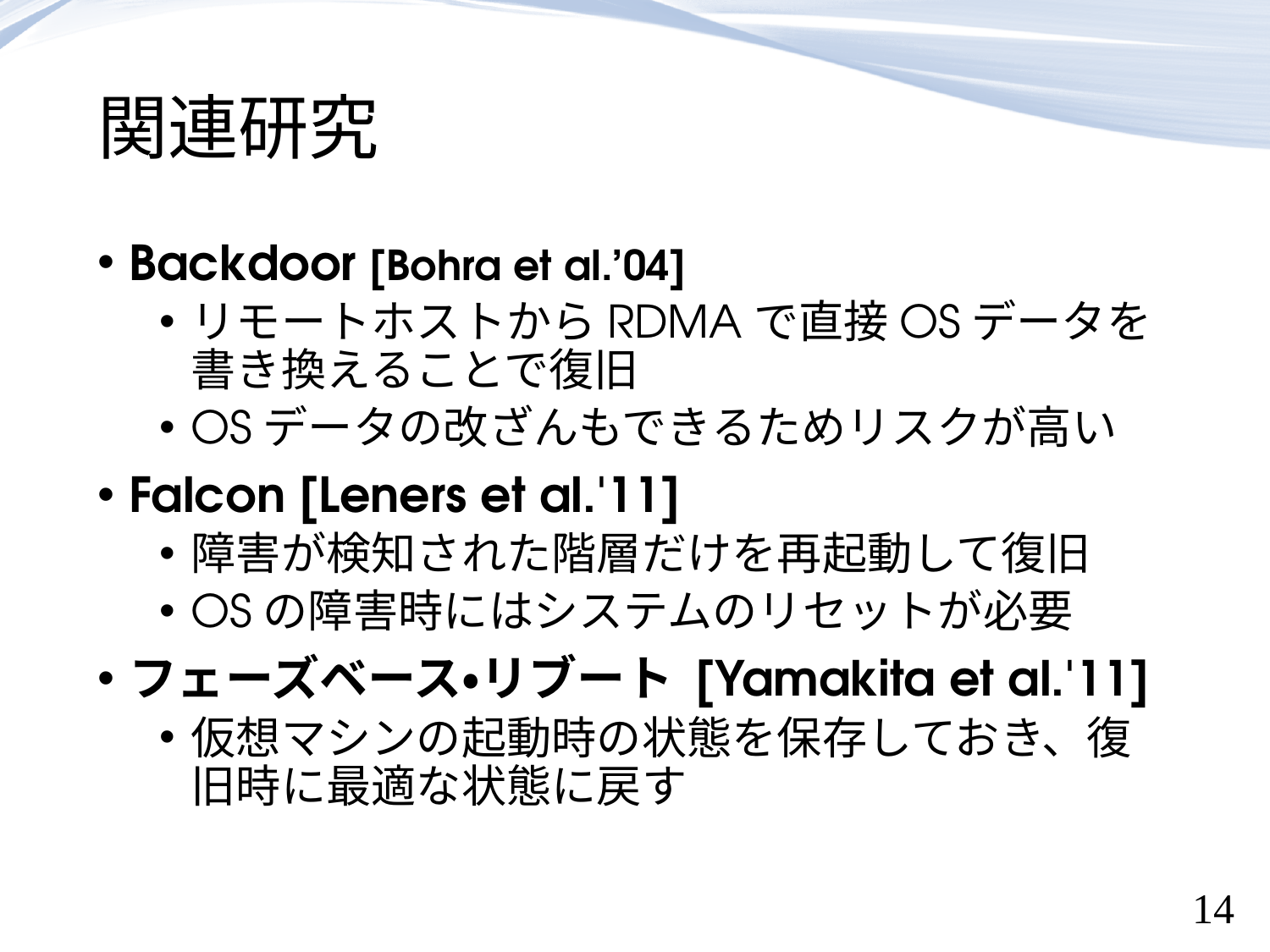

# 関連研究
Backdoor [Bohra et al.’04]
リモートホストからRDMAで直接OSデータを書き換えることで復旧
OSデータの改ざんもできるためリスクが高い
Falcon [Leners et al.'11]
障害が検知された階層だけを再起動して復旧
OSの障害時にはシステムのリセットが必要
フェーズベース・リブート [Yamakita et al.'11]
仮想マシンの起動時の状態を保存しておき、復旧時に最適な状態に戻す

14